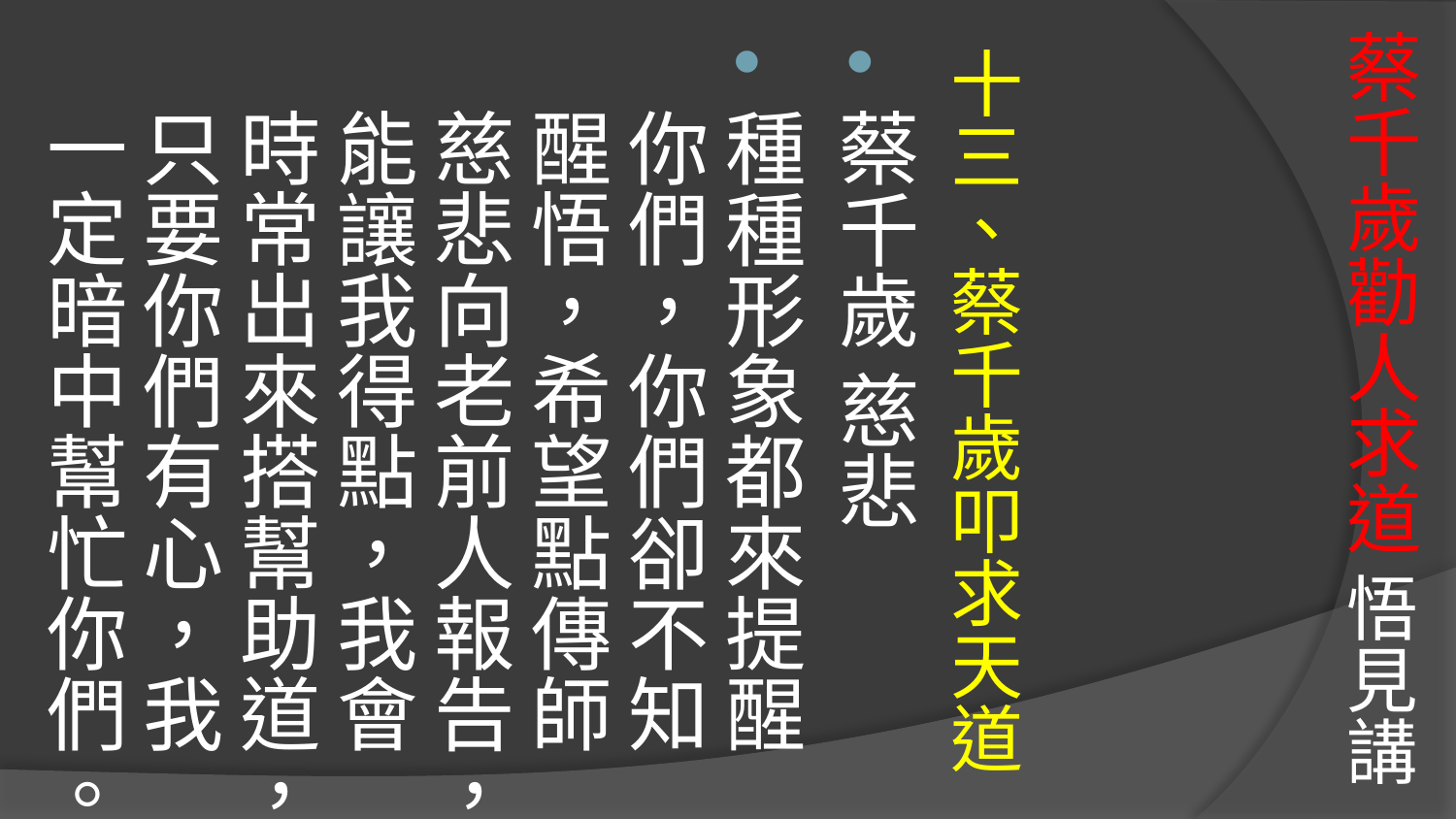

# 蔡千歲勸人求道 悟見講
十三、蔡千歲叩求天道
蔡千歲 慈悲
種種形象都來提醒你們，你們卻不知醒悟，希望點傳師慈悲向老前人報告，能讓我得點，我會時常出來搭幫助道，只要你們有心，我一定暗中幫忙你們。